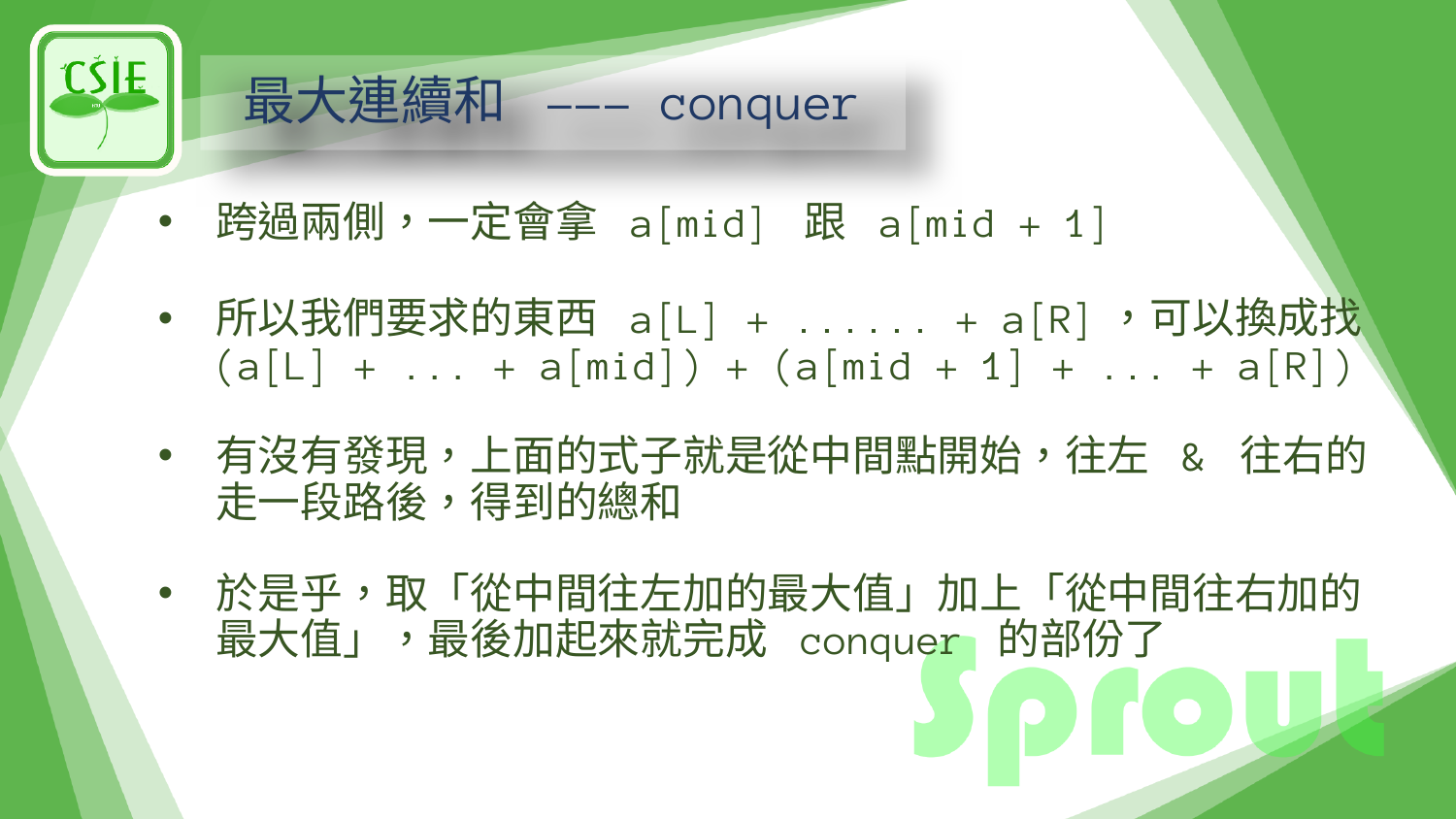

# 最大連續和 --- conquer
跨過兩側，一定會拿 a[mid] 跟 a[mid + 1]
所以我們要求的東西 a[L] + ...... + a[R]，可以換成找
(a[L] + ... + a[mid]) + (a[mid + 1] + ... + a[R])
有沒有發現，上面的式子就是從中間點開始，往左 & 往右的走一段路後，得到的總和
於是乎，取「從中間往左加的最大值」加上「從中間往右加的最大值」，最後加起來就完成 conquer 的部份了